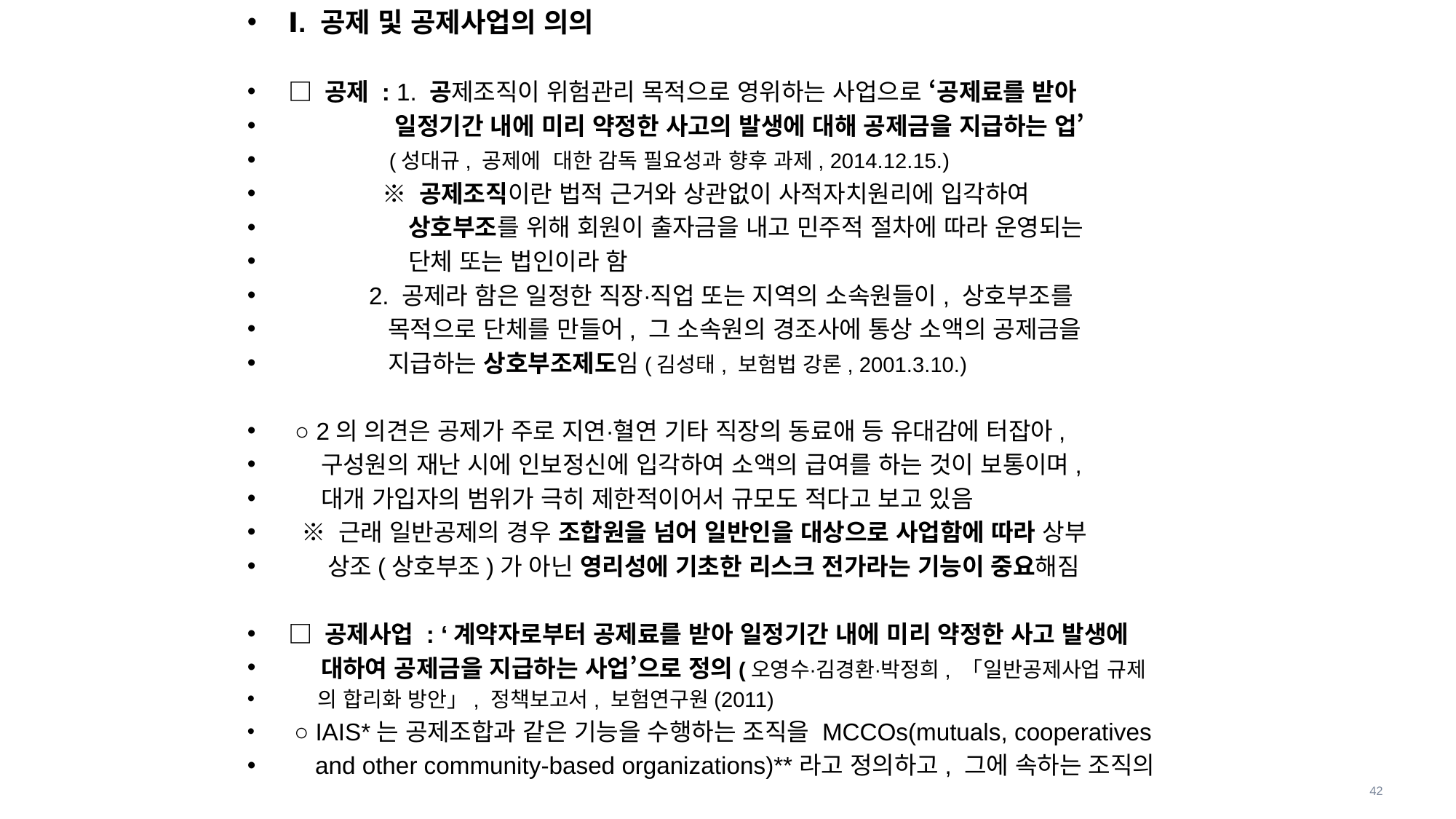

Ⅰ. 공제 및 공제사업의 의의

□ 공제 : 1. 공제조직이 위험관리 목적으로 영위하는 사업으로 ‘공제료를 받아
               일정기간 내에 미리 약정한 사고의 발생에 대해 공제금을 지급하는 업’
               (성대규, 공제에  대한 감독 필요성과 향후 과제, 2014.12.15.)
              ※ 공제조직이란 법적 근거와 상관없이 사적자치원리에 입각하여
                 상호부조를 위해 회원이 출자금을 내고 민주적 절차에 따라 운영되는
                 단체 또는 법인이라 함
            2. 공제라 함은 일정한 직장∙직업 또는 지역의 소속원들이, 상호부조를
              목적으로 단체를 만들어, 그 소속원의 경조사에 통상 소액의 공제금을
              지급하는 상호부조제도임(김성태, 보험법 강론, 2001.3.10.)

 ○ 2의 의견은 공제가 주로 지연∙혈연 기타 직장의 동료애 등 유대감에 터잡아,
    구성원의 재난 시에 인보정신에 입각하여 소액의 급여를 하는 것이 보통이며,
    대개 가입자의 범위가 극히 제한적이어서 규모도 적다고 보고 있음
  ※ 근래 일반공제의 경우 조합원을 넘어 일반인을 대상으로 사업함에 따라 상부
     상조(상호부조)가 아닌 영리성에 기초한 리스크 전가라는 기능이 중요해짐

□ 공제사업 : ‘계약자로부터 공제료를 받아 일정기간 내에 미리 약정한 사고 발생에
    대하여 공제금을 지급하는 사업’으로 정의(오영수∙김경환∙박정희, 「일반공제사업 규제
    의 합리화 방안」, 정책보고서, 보험연구원(2011)
 ○ IAIS*는 공제조합과 같은 기능을 수행하는 조직을 MCCOs(mutuals, cooperatives
    and other community-based organizations)**라고 정의하고, 그에 속하는 조직의
42